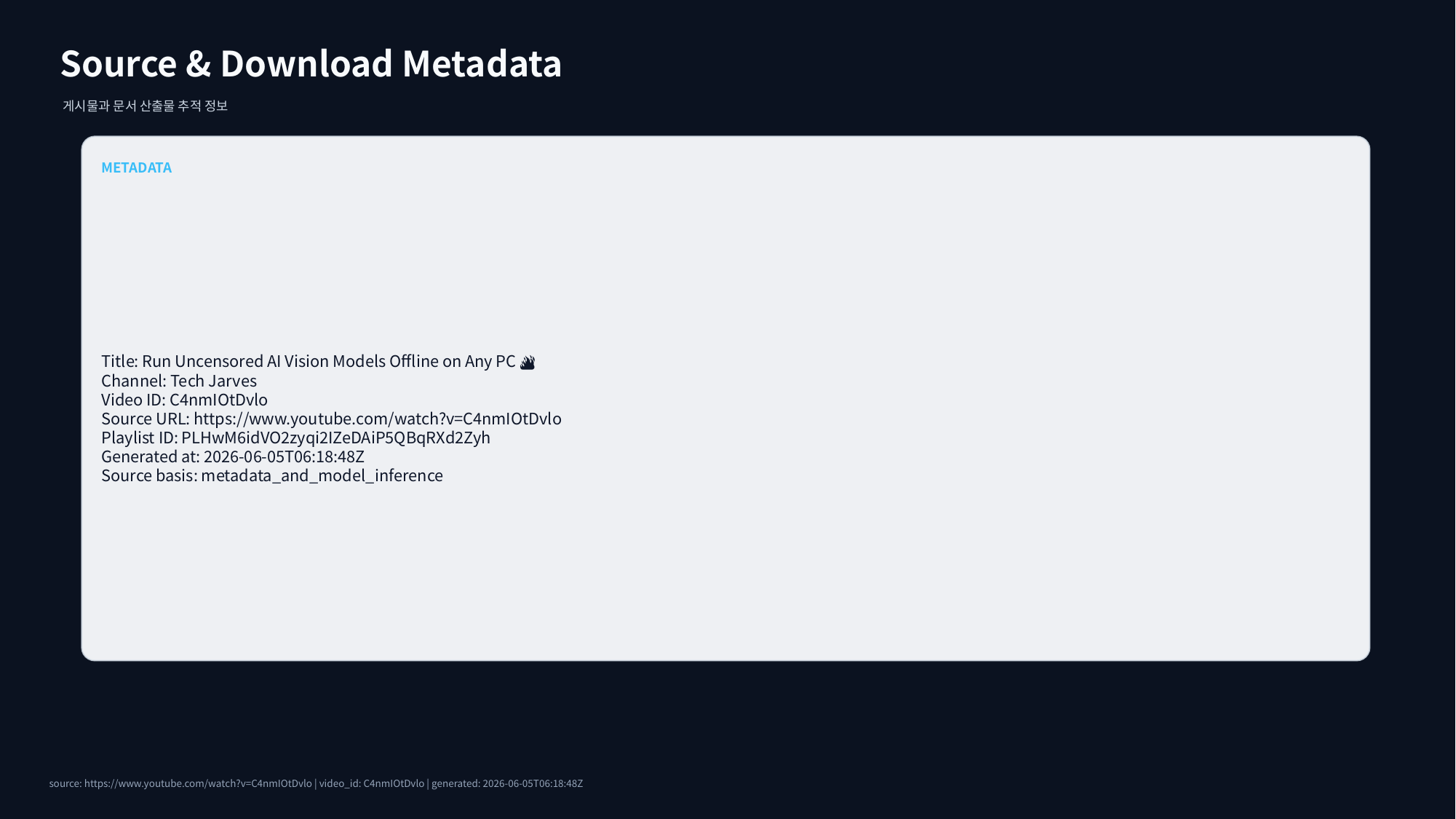

Source & Download Metadata
게시물과 문서 산출물 추적 정보

METADATA
Title: Run Uncensored AI Vision Models Offline on Any PC 🔥
Channel: Tech Jarves
Video ID: C4nmIOtDvlo
Source URL: https://www.youtube.com/watch?v=C4nmIOtDvlo
Playlist ID: PLHwM6idVO2zyqi2IZeDAiP5QBqRXd2Zyh
Generated at: 2026-06-05T06:18:48Z
Source basis: metadata_and_model_inference
source: https://www.youtube.com/watch?v=C4nmIOtDvlo | video_id: C4nmIOtDvlo | generated: 2026-06-05T06:18:48Z